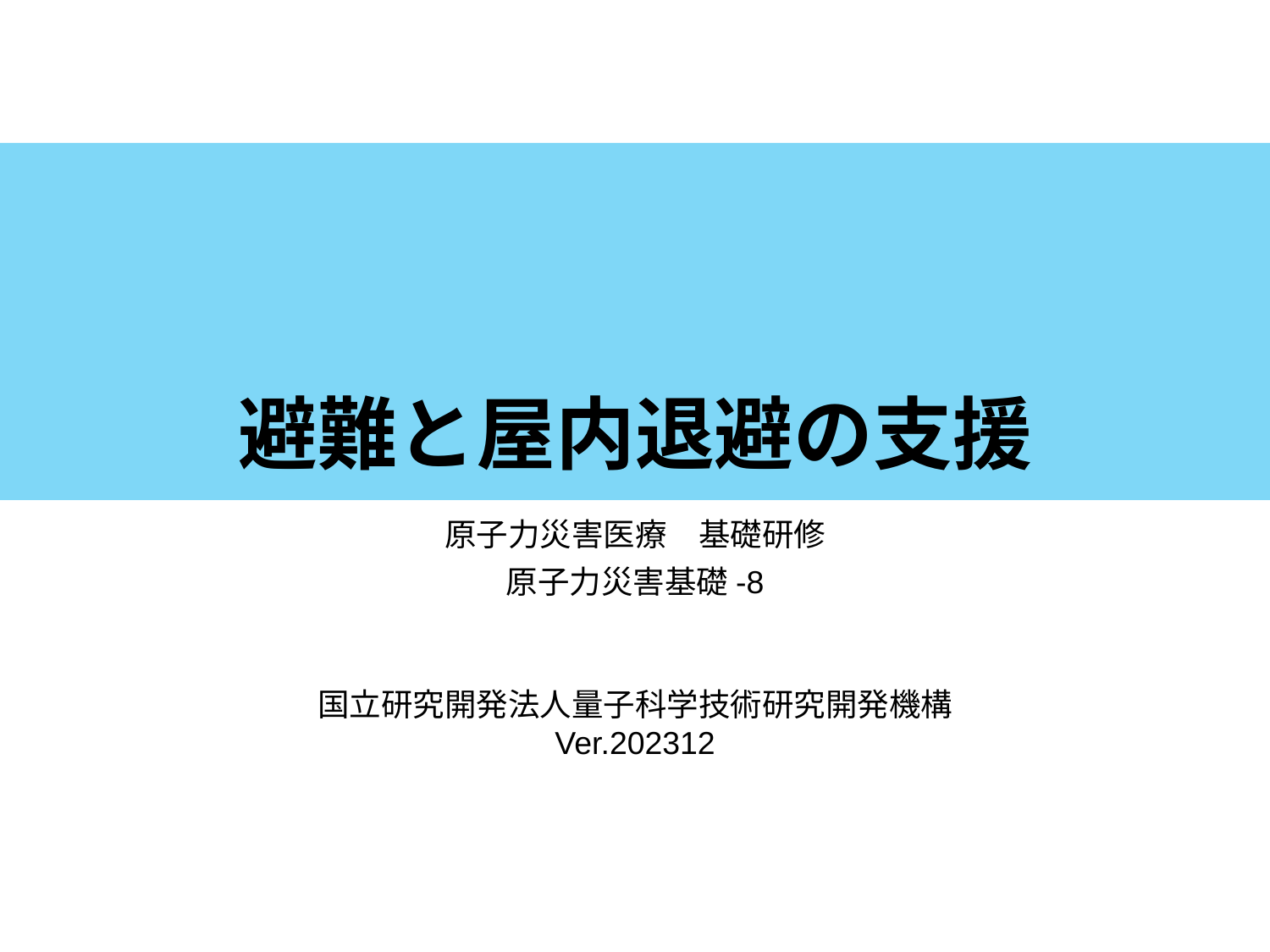

# 避難と屋内退避の支援
原子力災害医療　基礎研修
原子力災害基礎-8
国立研究開発法人量子科学技術研究開発機構
Ver.202312